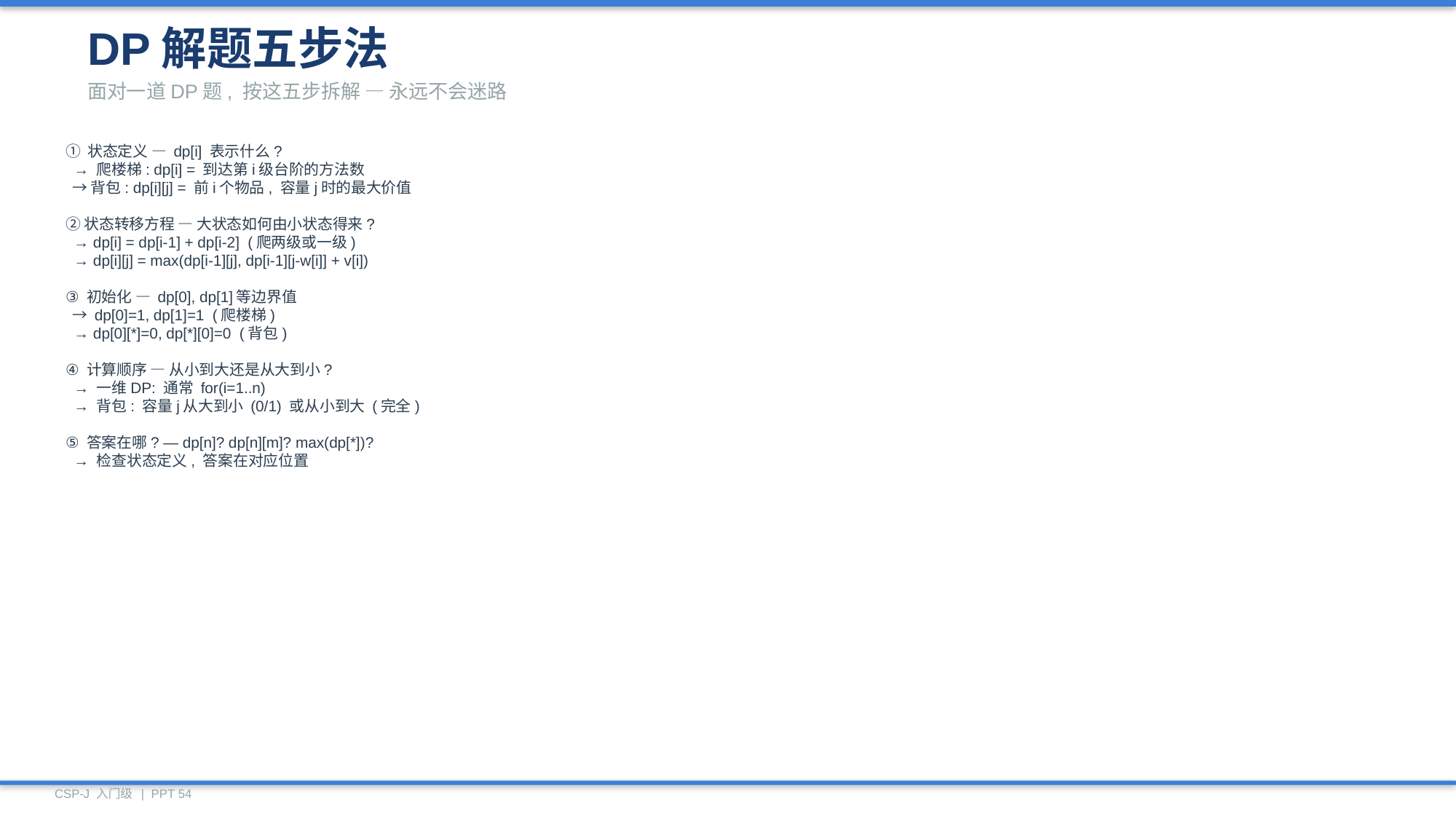

DP解题五步法
面对一道DP题, 按这五步拆解 — 永远不会迷路
① 状态定义 — dp[i] 表示什么?
  → 爬楼梯: dp[i] = 到达第i级台阶的方法数
  → 背包: dp[i][j] = 前i个物品, 容量j时的最大价值
② 状态转移方程 — 大状态如何由小状态得来?
  → dp[i] = dp[i-1] + dp[i-2]  (爬两级或一级)
  → dp[i][j] = max(dp[i-1][j], dp[i-1][j-w[i]] + v[i])
③ 初始化 — dp[0], dp[1]等边界值
  → dp[0]=1, dp[1]=1  (爬楼梯)
  → dp[0][*]=0, dp[*][0]=0  (背包)
④ 计算顺序 — 从小到大还是从大到小?
  → 一维DP: 通常 for(i=1..n)
  → 背包: 容量j从大到小 (0/1) 或从小到大 (完全)
⑤ 答案在哪? — dp[n]? dp[n][m]? max(dp[*])?
  → 检查状态定义, 答案在对应位置

CSP-J 入门级  |  PPT 54